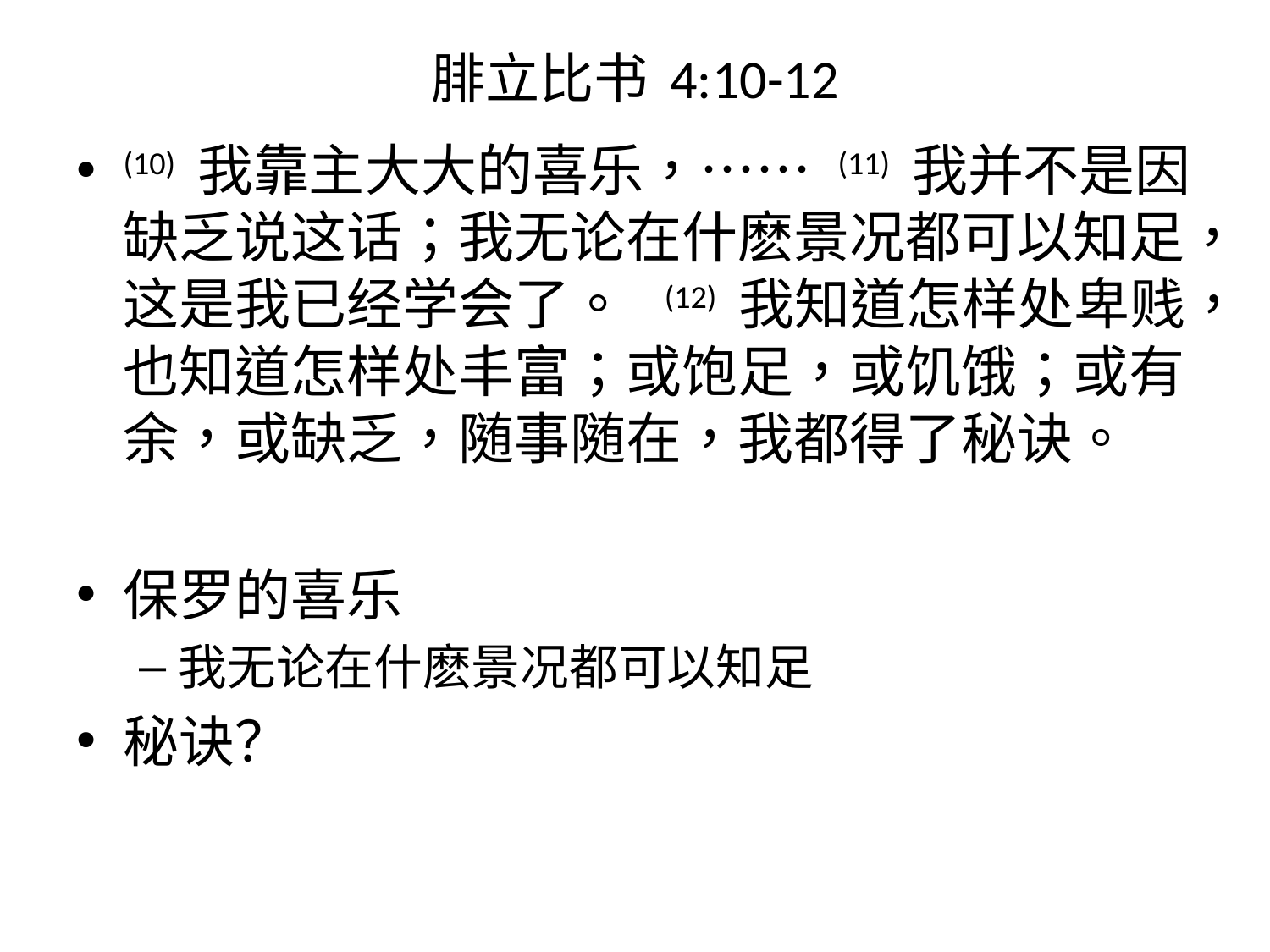

# 腓立比书 4:10-12
(10)  我靠主大大的喜乐，…… (11)  我并不是因缺乏说这话；我无论在什麽景况都可以知足，这是我已经学会了。  (12)  我知道怎样处卑贱，也知道怎样处丰富；或饱足，或饥饿；或有余，或缺乏，随事随在，我都得了秘诀。

保罗的喜乐
我无论在什麽景况都可以知足
秘诀？